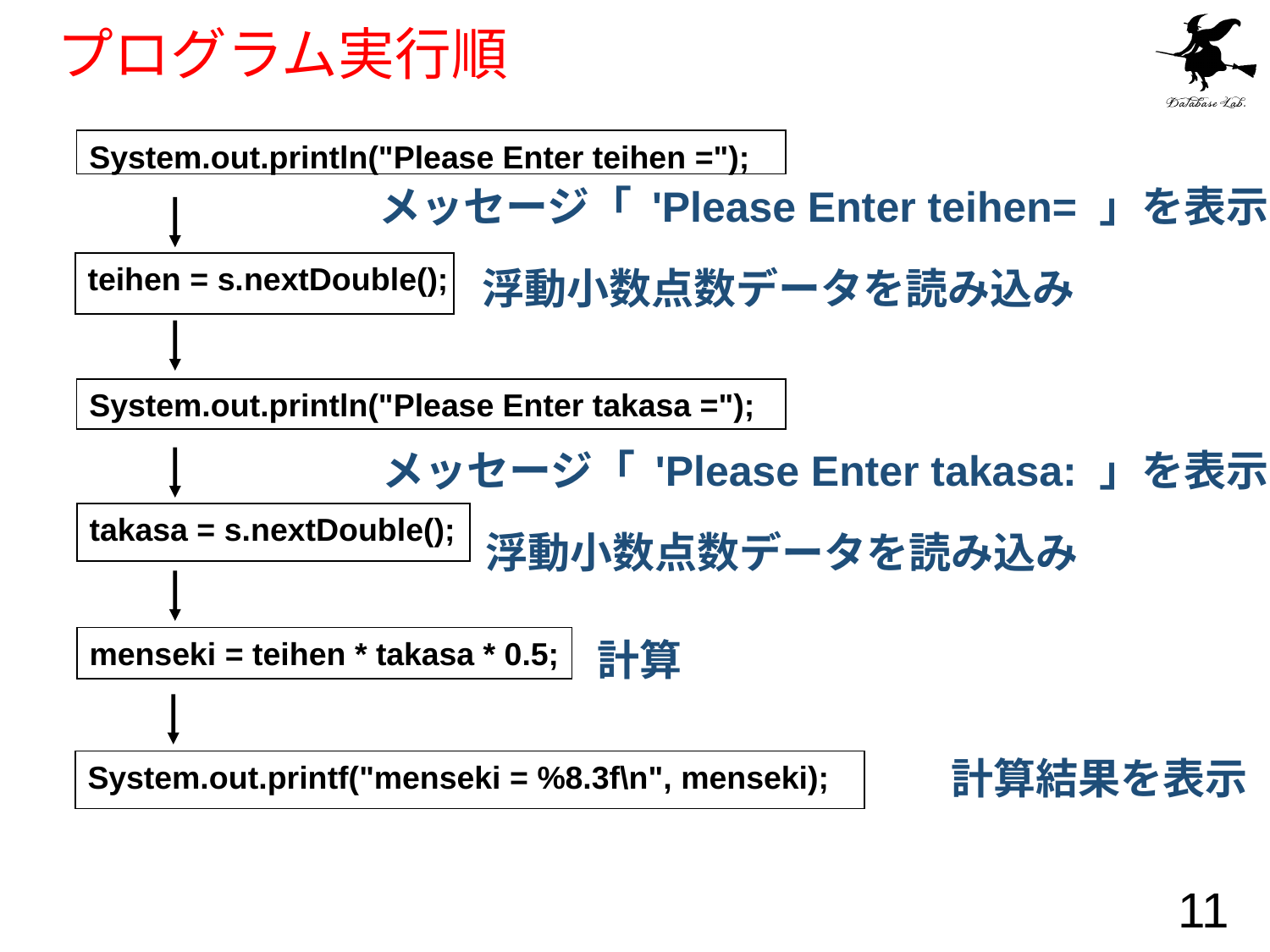

# プログラム実行順
System.out.println("Please Enter teihen =");
メッセージ「 'Please Enter teihen= 」を表示

teihen = s.nextDouble();

浮動小数点数データを読み込み

System.out.println("Please Enter takasa =");

メッセージ「 'Please Enter takasa: 」を表示

takasa = s.nextDouble();

浮動小数点数データを読み込み

menseki = teihen * takasa * 0.5;

計算

System.out.printf("menseki = %8.3f\n", menseki);
計算結果を表示
11